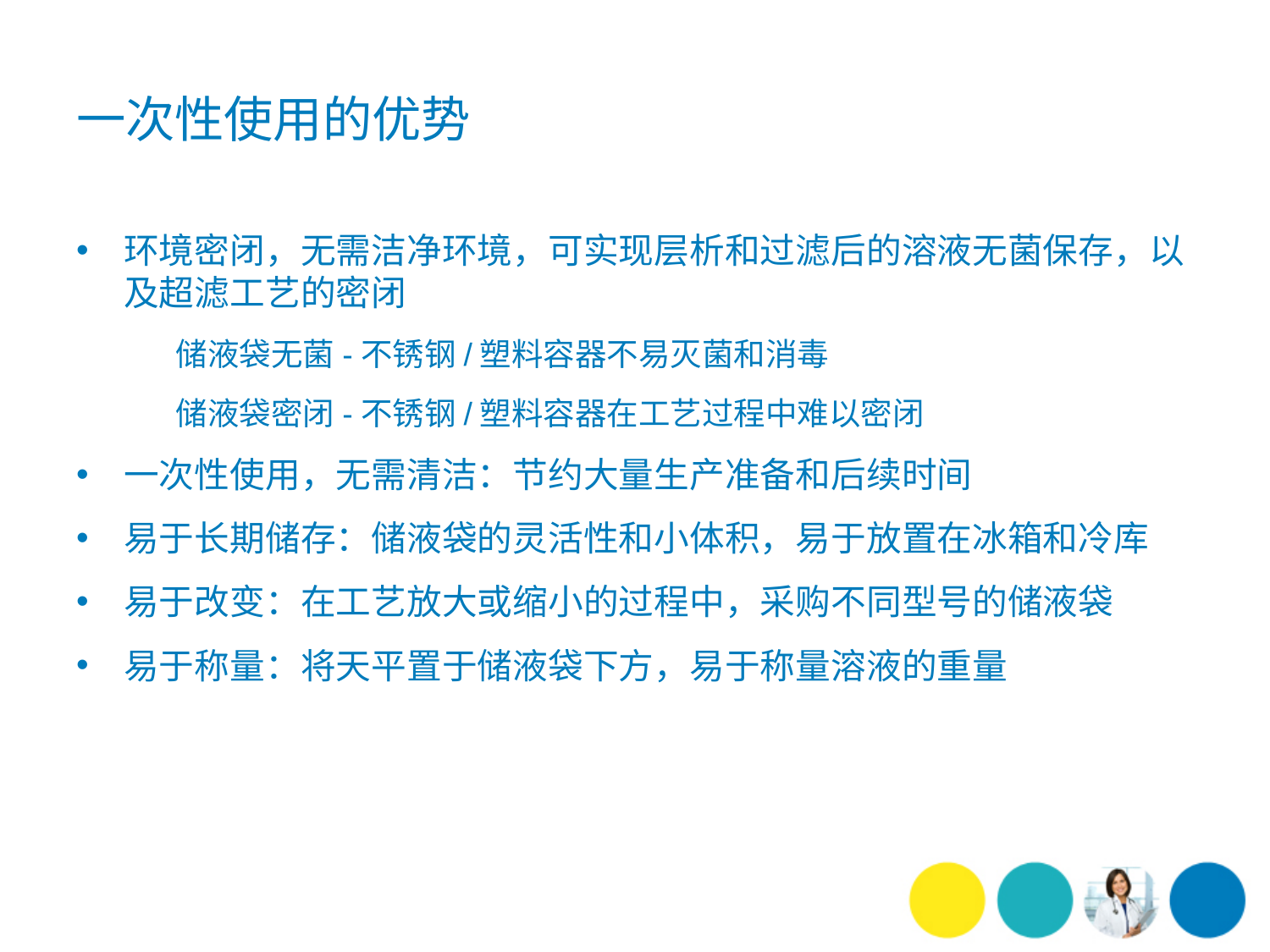

# 一次性使用的优势
环境密闭，无需洁净环境，可实现层析和过滤后的溶液无菌保存，以及超滤工艺的密闭
    储液袋无菌-不锈钢/塑料容器不易灭菌和消毒
    储液袋密闭-不锈钢/塑料容器在工艺过程中难以密闭
一次性使用，无需清洁：节约大量生产准备和后续时间
易于长期储存：储液袋的灵活性和小体积，易于放置在冰箱和冷库
易于改变：在工艺放大或缩小的过程中，采购不同型号的储液袋
易于称量：将天平置于储液袋下方，易于称量溶液的重量